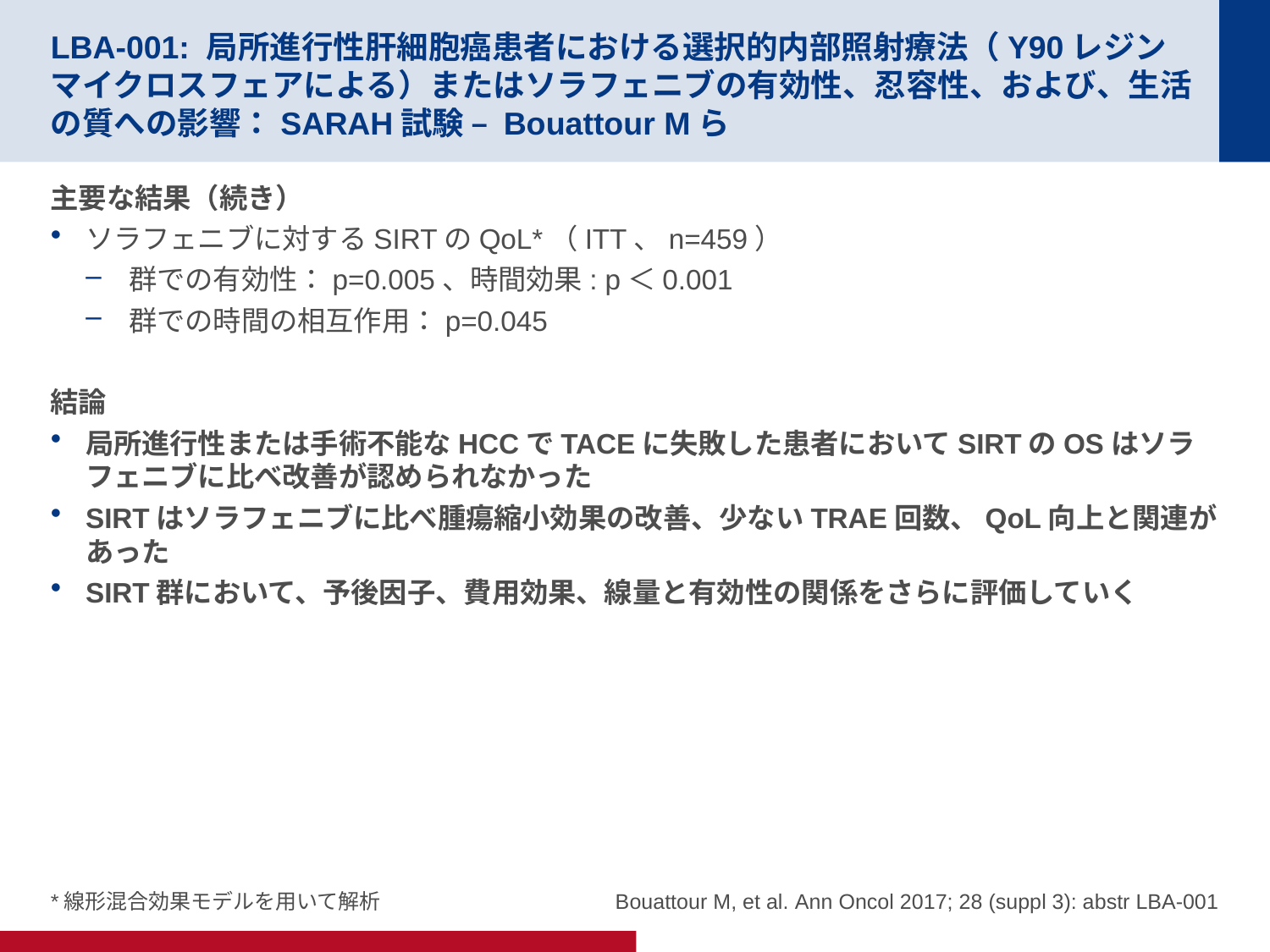

# LBA-001: 局所進行性肝細胞癌患者における選択的内部照射療法（Y90レジンマイクロスフェアによる）またはソラフェニブの有効性、忍容性、および、生活の質への影響：SARAH試験 – Bouattour Mら
主要な結果（続き）
ソラフェニブに対するSIRTのQoL*（ITT、n=459）
群での有効性：p=0.005、時間効果: p＜0.001
群での時間の相互作用：p=0.045

結論
局所進行性または手術不能なHCCでTACEに失敗した患者においてSIRTのOSはソラフェニブに比べ改善が認められなかった
SIRTはソラフェニブに比べ腫瘍縮小効果の改善、少ないTRAE回数、QoL向上と関連があった
SIRT群において、予後因子、費用効果、線量と有効性の関係をさらに評価していく

*線形混合効果モデルを用いて解析
Bouattour M, et al. Ann Oncol 2017; 28 (suppl 3): abstr LBA-001